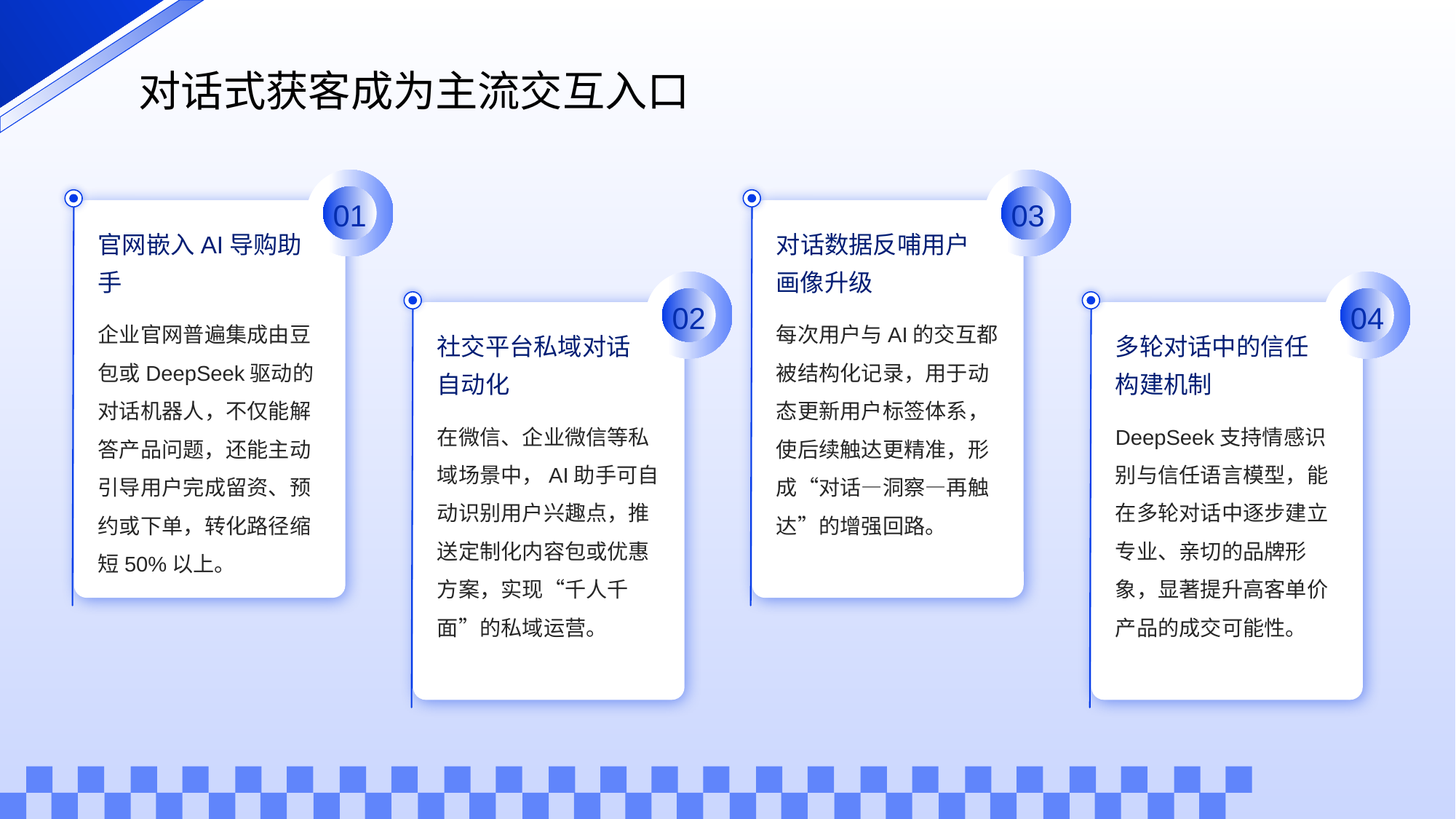

对话式获客成为主流交互入口

01
03

官网嵌入AI导购助手
对话数据反哺用户画像升级

02
04

企业官网普遍集成由豆包或DeepSeek驱动的对话机器人，不仅能解答产品问题，还能主动引导用户完成留资、预约或下单，转化路径缩短50%以上。
每次用户与AI的交互都被结构化记录，用于动态更新用户标签体系，使后续触达更精准，形成“对话—洞察—再触达”的增强回路。
社交平台私域对话自动化
多轮对话中的信任构建机制
在微信、企业微信等私域场景中，AI助手可自动识别用户兴趣点，推送定制化内容包或优惠方案，实现“千人千面”的私域运营。
DeepSeek支持情感识别与信任语言模型，能在多轮对话中逐步建立专业、亲切的品牌形象，显著提升高客单价产品的成交可能性。